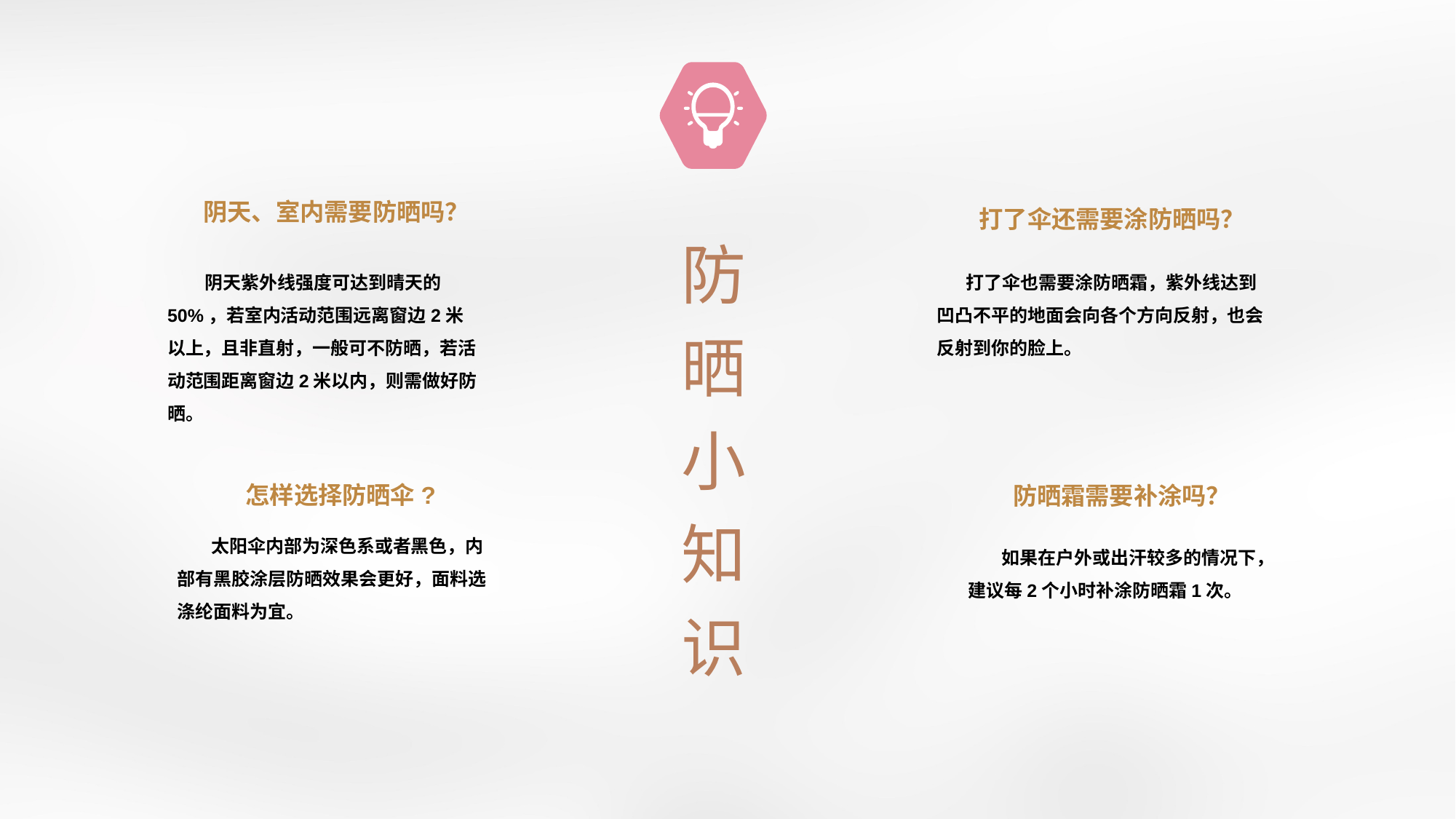

一

阴天、室内需要防晒吗？
打了伞还需要涂防晒吗？
防
晒
小
知
识
      打了伞也需要涂防晒霜，紫外线达到凹凸不平的地面会向各个方向反射，也会反射到你的脸上。
        阴天紫外线强度可达到晴天的50%，若室内活动范围远离窗边2米以上，且非直射，一般可不防晒，若活动范围距离窗边2米以内，则需做好防晒。
怎样选择防晒伞?
防晒霜需要补涂吗？
       太阳伞内部为深色系或者黑色，内部有黑胶涂层防晒效果会更好，面料选涤纶面料为宜。
       如果在户外或出汗较多的情况下，建议每2个小时补涂防晒霜1次。